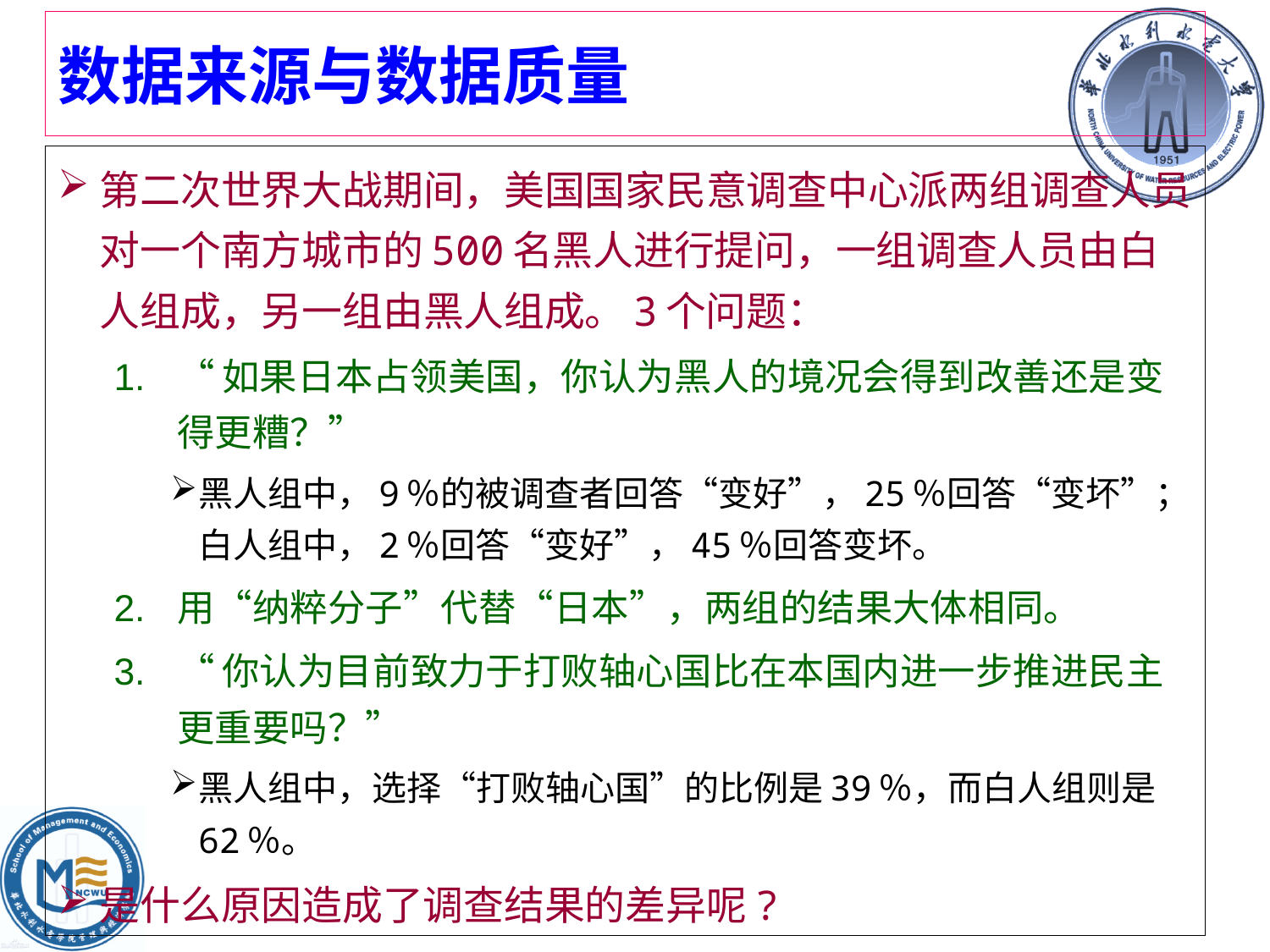

# 数据来源与数据质量
第二次世界大战期间，美国国家民意调查中心派两组调查人员对一个南方城市的500名黑人进行提问，一组调查人员由白人组成，另一组由黑人组成。3个问题：
“如果日本占领美国，你认为黑人的境况会得到改善还是变得更糟？”
黑人组中，9％的被调查者回答“变好”，25％回答“变坏”；白人组中，2％回答“变好”，45％回答变坏。
用“纳粹分子”代替“日本”，两组的结果大体相同。
“你认为目前致力于打败轴心国比在本国内进一步推进民主更重要吗？”
黑人组中，选择“打败轴心国”的比例是39％，而白人组则是62％。
是什么原因造成了调查结果的差异呢?